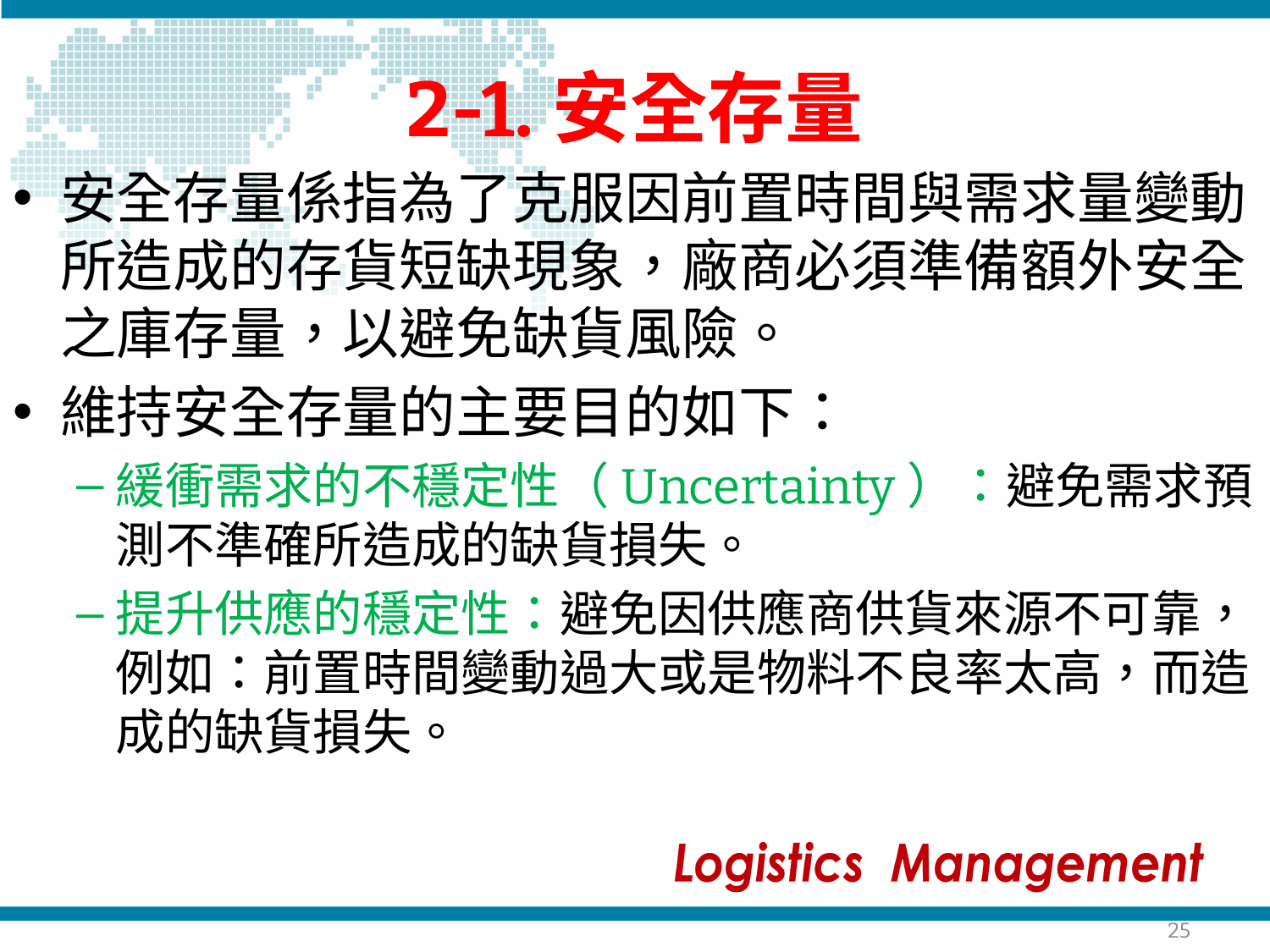

# 2-1.安全存量
安全存量係指為了克服因前置時間與需求量變動所造成的存貨短缺現象，廠商必須準備額外安全之庫存量，以避免缺貨風險。
維持安全存量的主要目的如下：
緩衝需求的不穩定性（Uncertainty）：避免需求預測不準確所造成的缺貨損失。
提升供應的穩定性：避免因供應商供貨來源不可靠，例如：前置時間變動過大或是物料不良率太高，而造成的缺貨損失。
25